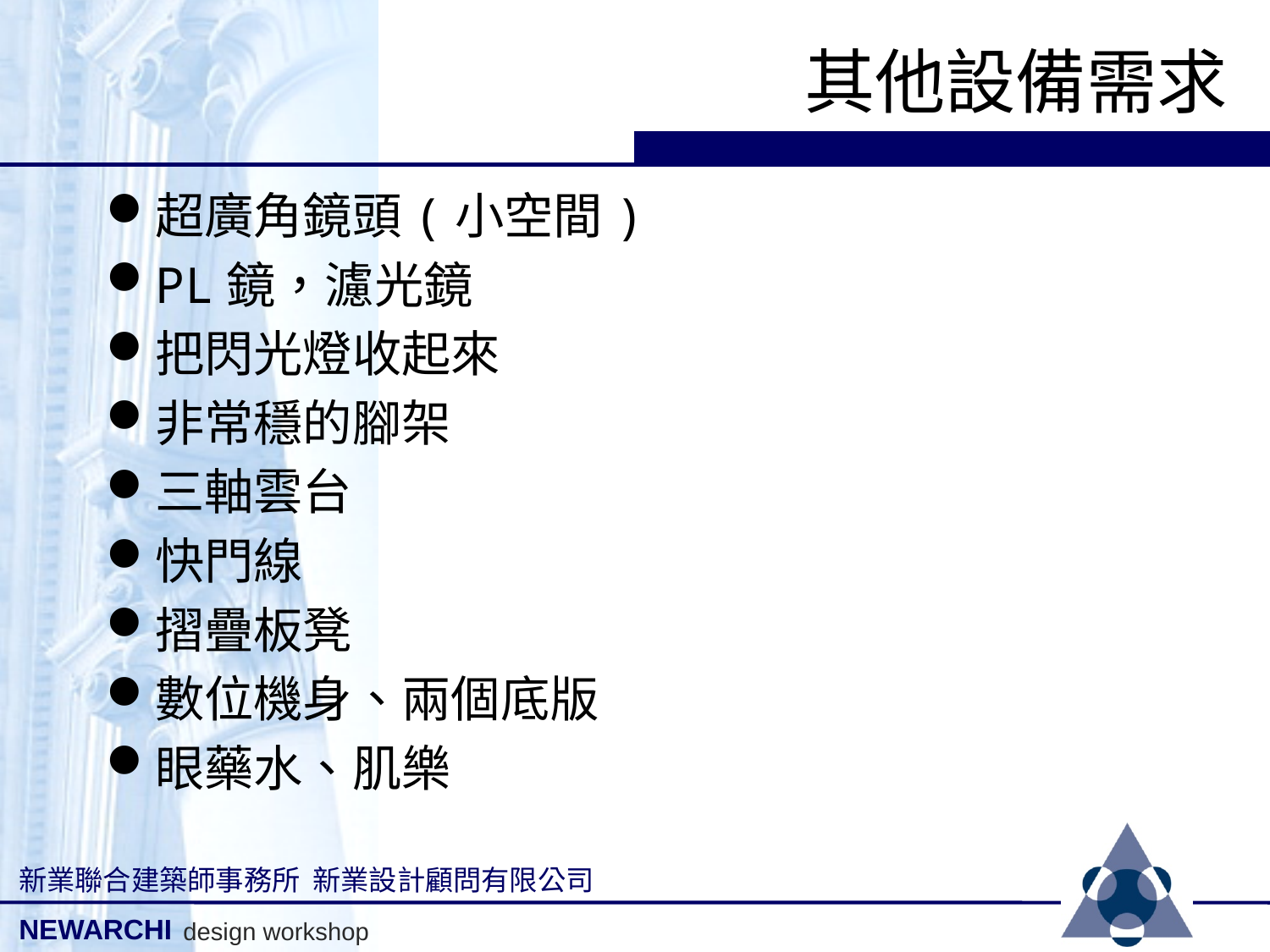

# 其他設備需求
超廣角鏡頭(小空間)
PL鏡，濾光鏡
把閃光燈收起來
非常穩的腳架
三軸雲台
快門線
摺疊板凳
數位機身、兩個底版
眼藥水、肌樂